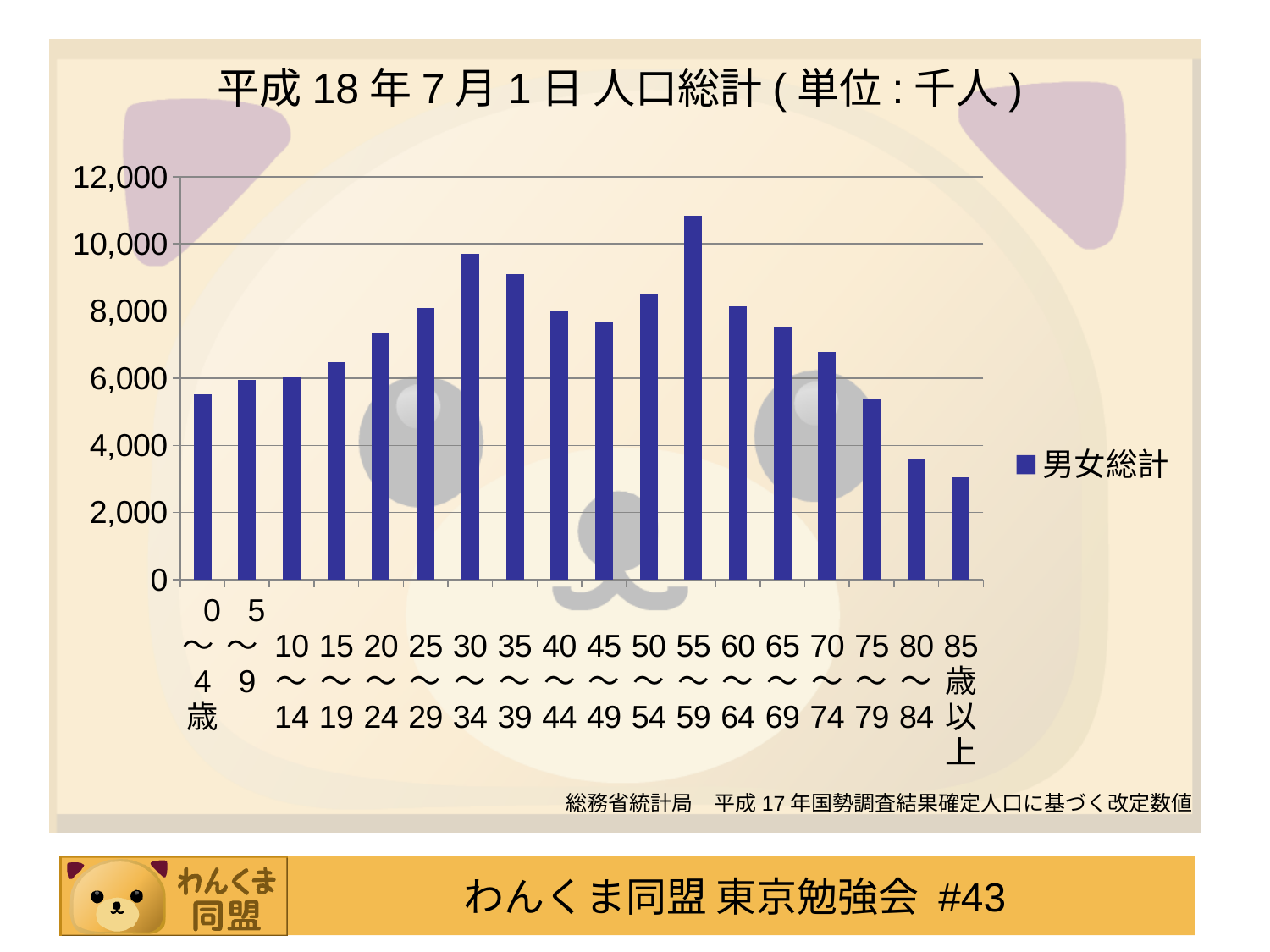

# 平成18年7月1日 人口総計(単位:千人)

### Chart

| Category | 男女総計 |
|---|---|
|   0 ～  4 歳 | 5530.0 |
|   5 ～  9 | 5940.0 |
|  10 ～ 14 | 6014.0 |
|  15 ～ 19 | 6472.0 |
|  20 ～ 24 | 7349.0 |
|  25 ～ 29 | 8085.0 |
|  30 ～ 34 | 9693.0 |
|  35 ～ 39 | 9100.0 |
|  40 ～ 44 | 8025.0 |
|  45 ～ 49 | 7696.0 |
|  50 ～ 54 | 8495.0 |
|  55 ～ 59 | 10825.0 |
|  60 ～ 64 | 8152.0 |
|  65 ～ 69 | 7542.0 |
|  70 ～ 74 | 6787.0 |
|  75 ～ 79 | 5377.0 |
|  80 ～ 84 | 3614.0 |
|  85 歳 以 上 | 3060.0 |
総務省統計局　平成17年国勢調査結果確定人口に基づく改定数値